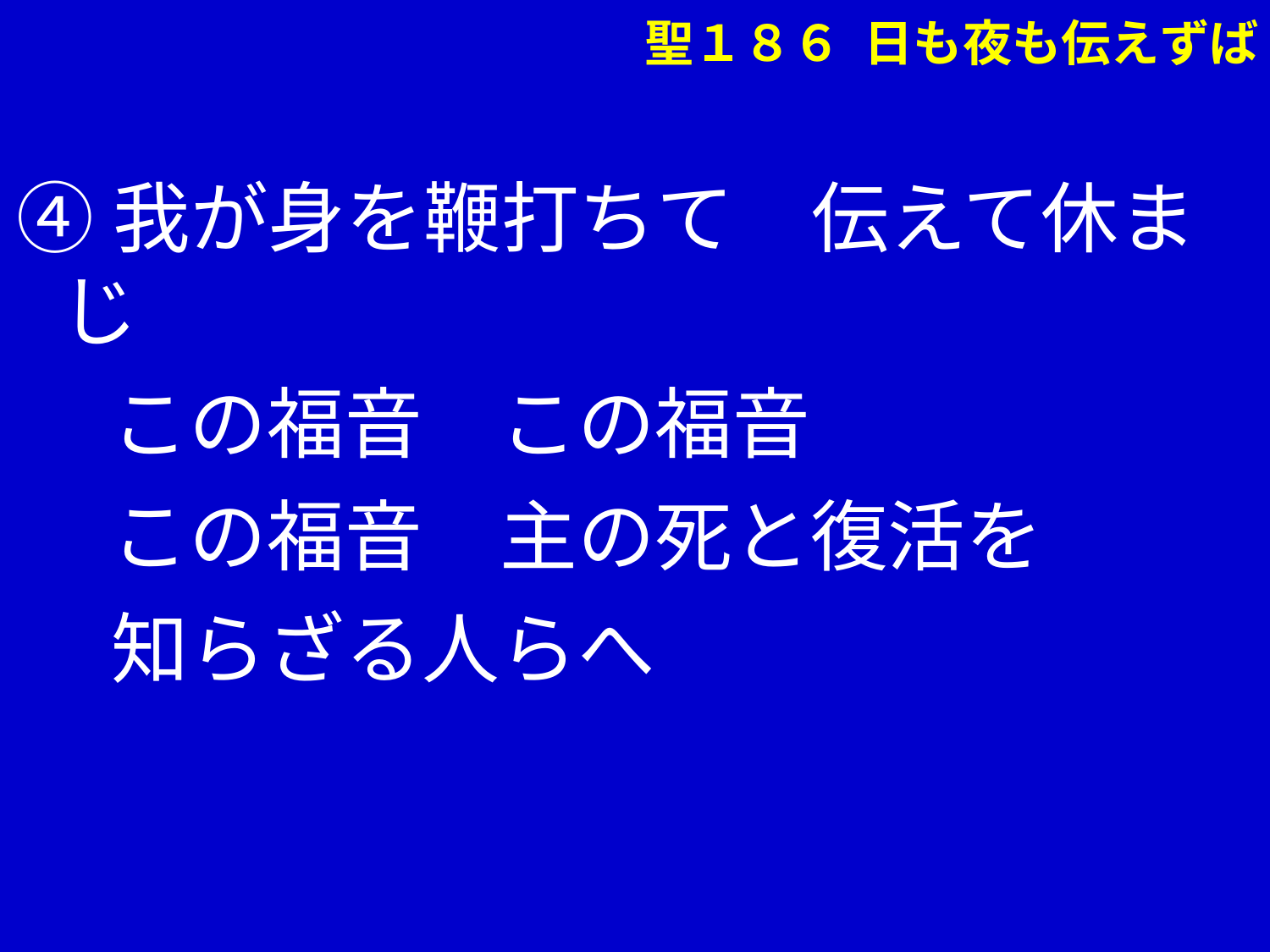

聖１８６  日も夜も伝えずば

④我が身を鞭打ちて　伝えて休まじ
　 この福音　この福音
　 この福音　主の死と復活を
　 知らざる人らへ